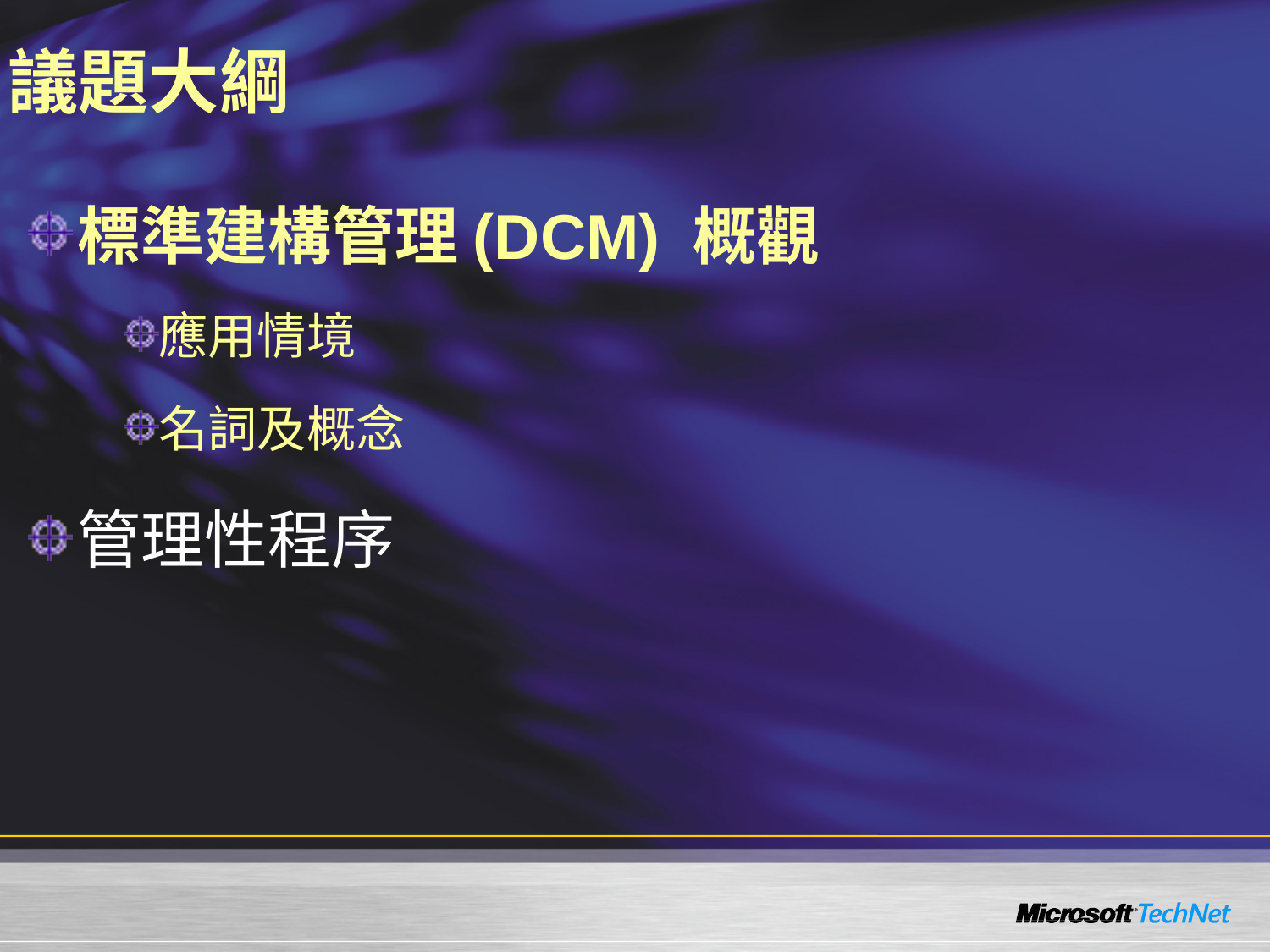

# 議題大綱
標準建構管理(DCM) 概觀
應用情境
名詞及概念
管理性程序